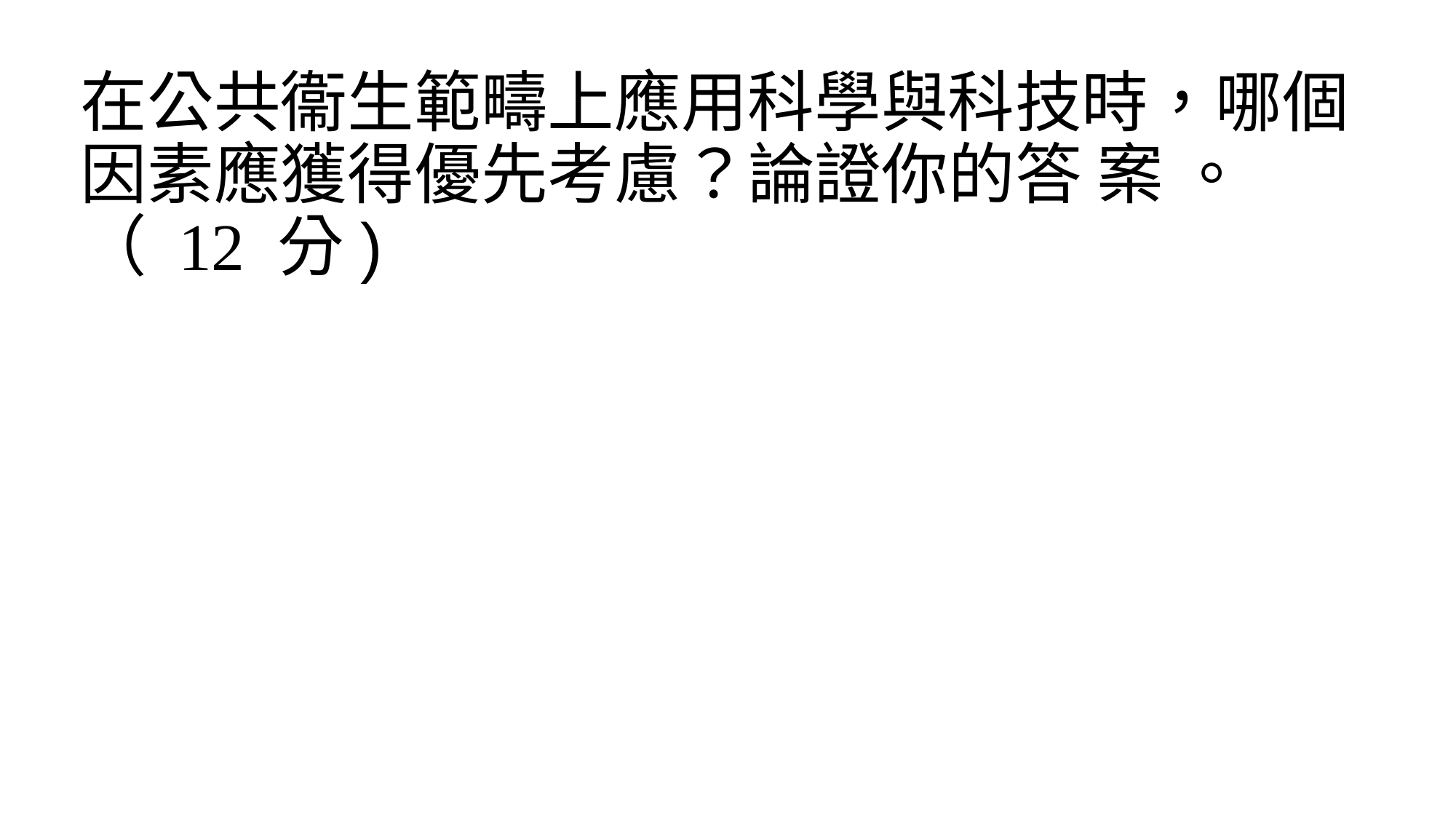

# 在公共衞生範疇上應用科學與科技時，哪個因素應獲得優先考慮？論證你的答 案 。（ 12 分)